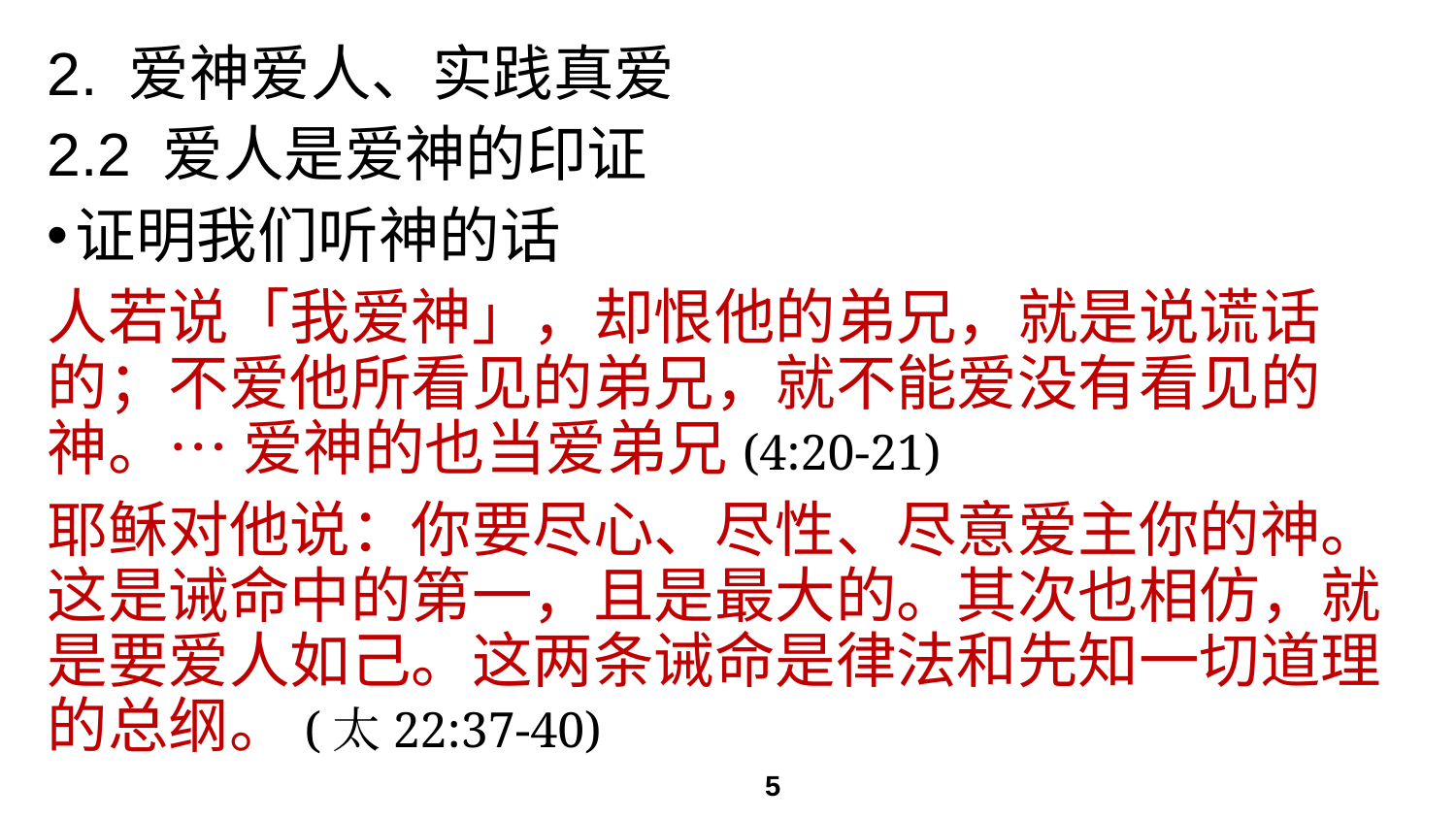

# 2. 爱神爱人、实践真爱
2.2 爱人是爱神的印证
证明我们听神的话
人若说「我爱神」，却恨他的弟兄，就是说谎话的；不爱他所看见的弟兄，就不能爱没有看见的神。… 爱神的也当爱弟兄(4:20-21)
耶稣对他说：你要尽心、尽性、尽意爱主你的神。 这是诫命中的第一，且是最大的。其次也相仿，就是要爱人如己。这两条诫命是律法和先知一切道理的总纲。(太22:37-40)

5